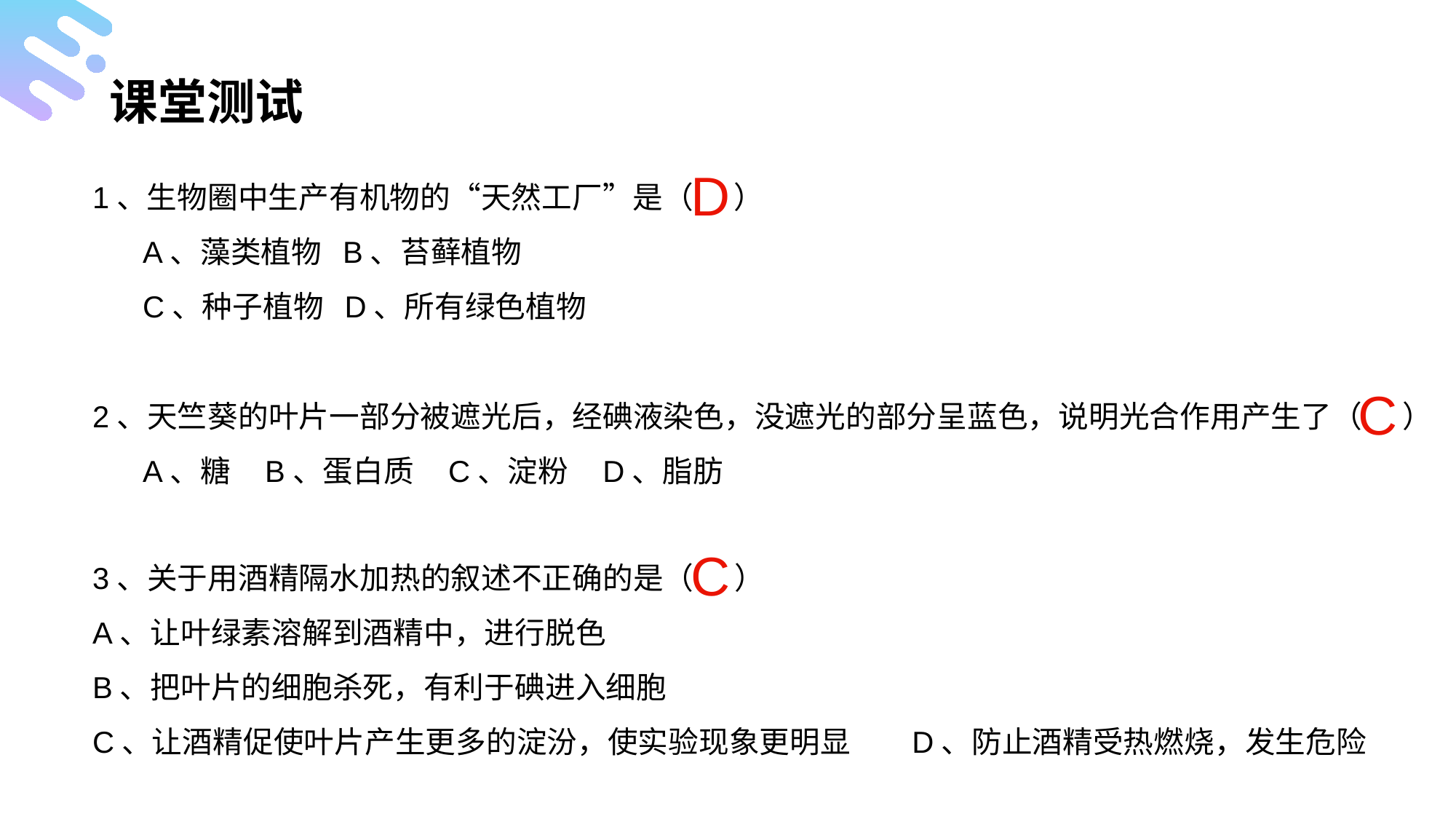

课堂测试
1、生物圈中生产有机物的“天然工厂”是（      ）
      A、藻类植物  B、苔藓植物
      C、种子植物  D、所有绿色植物
D
2、天竺葵的叶片一部分被遮光后，经碘液染色，没遮光的部分呈蓝色，说明光合作用产生了（      ）
      A、糖    B、蛋白质    C、淀粉    D、脂肪
C
3、关于用酒精隔水加热的叙述不正确的是（      ）
A、让叶绿素溶解到酒精中，进行脱色
B、把叶片的细胞杀死，有利于碘进入细胞
C、让酒精促使叶片产生更多的淀汾，使实验现象更明显        D、防止酒精受热燃烧，发生危险
C